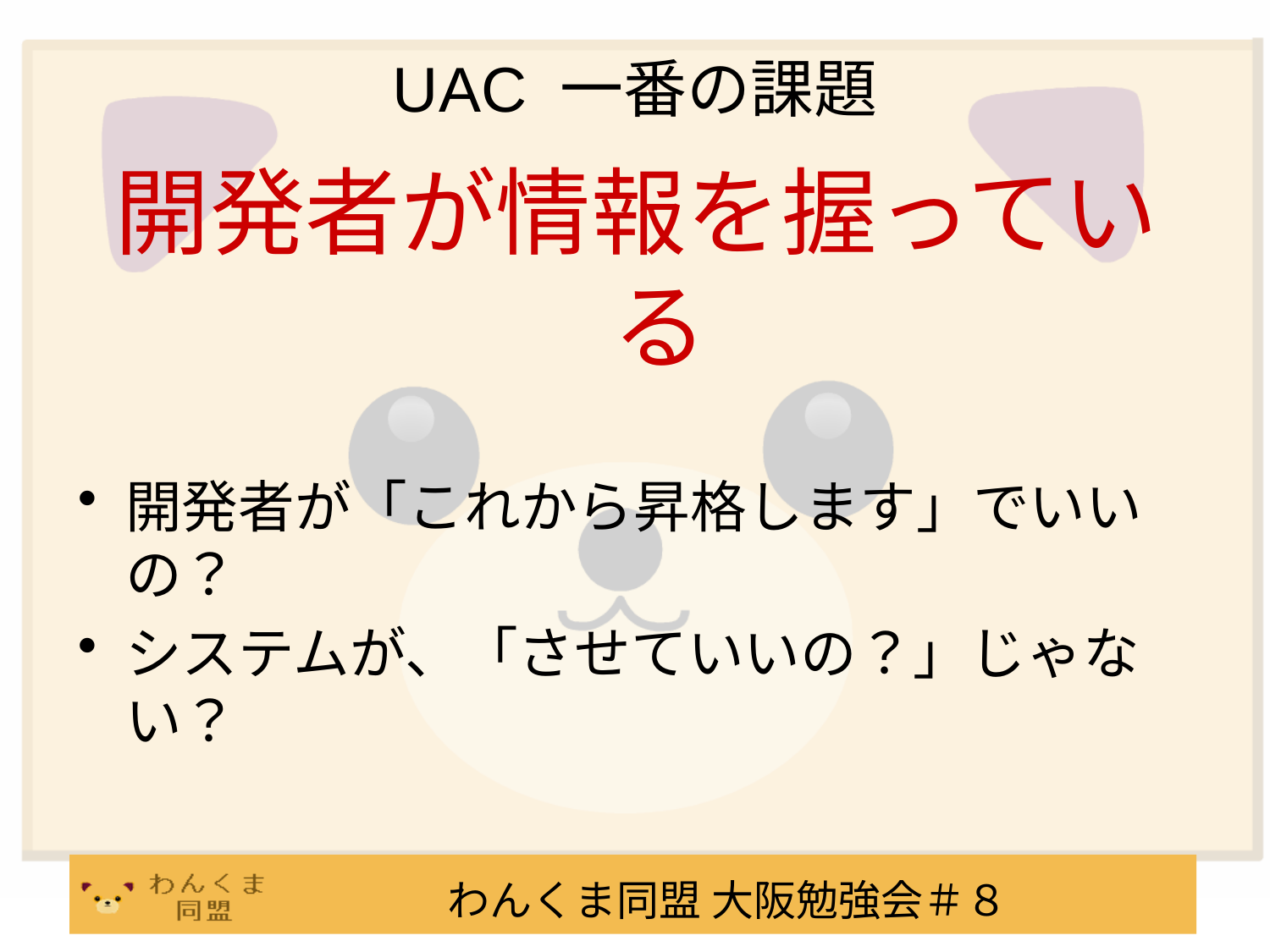

# UAC 一番の課題
開発者が情報を握っている

開発者が「これから昇格します」でいいの？
システムが、「させていいの？」じゃない？
わんくま同盟 大阪勉強会＃８